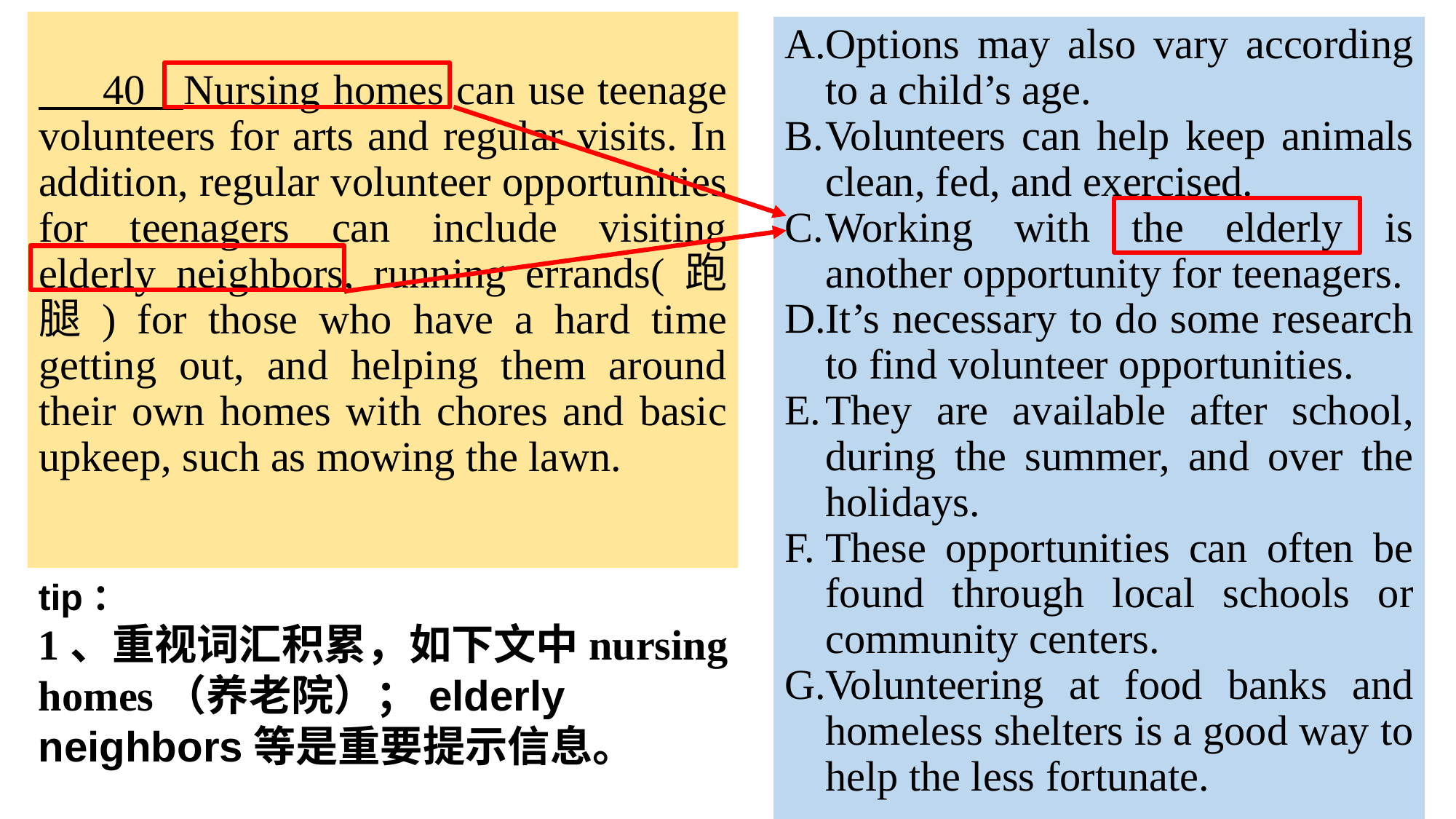

40   Nursing homes can use teenage volunteers for arts and regular visits. In addition, regular volunteer opportunities for teenagers can include visiting elderly neighbors, running errands(跑腿) for those who have a hard time getting out, and helping them around their own homes with chores and basic upkeep, such as mowing the lawn.

Options may also vary according to a child’s age.
Volunteers can help keep animals clean, fed, and exercised.
Working with the elderly is another opportunity for teenagers.
It’s necessary to do some research to find volunteer opportunities.
They are available after school, during the summer, and over the holidays.
These opportunities can often be found through local schools or community centers.
Volunteering at food banks and homeless shelters is a good way to help the less fortunate.

tip：
1、重视词汇积累，如下文中nursing homes（养老院）；elderly neighbors等是重要提示信息。